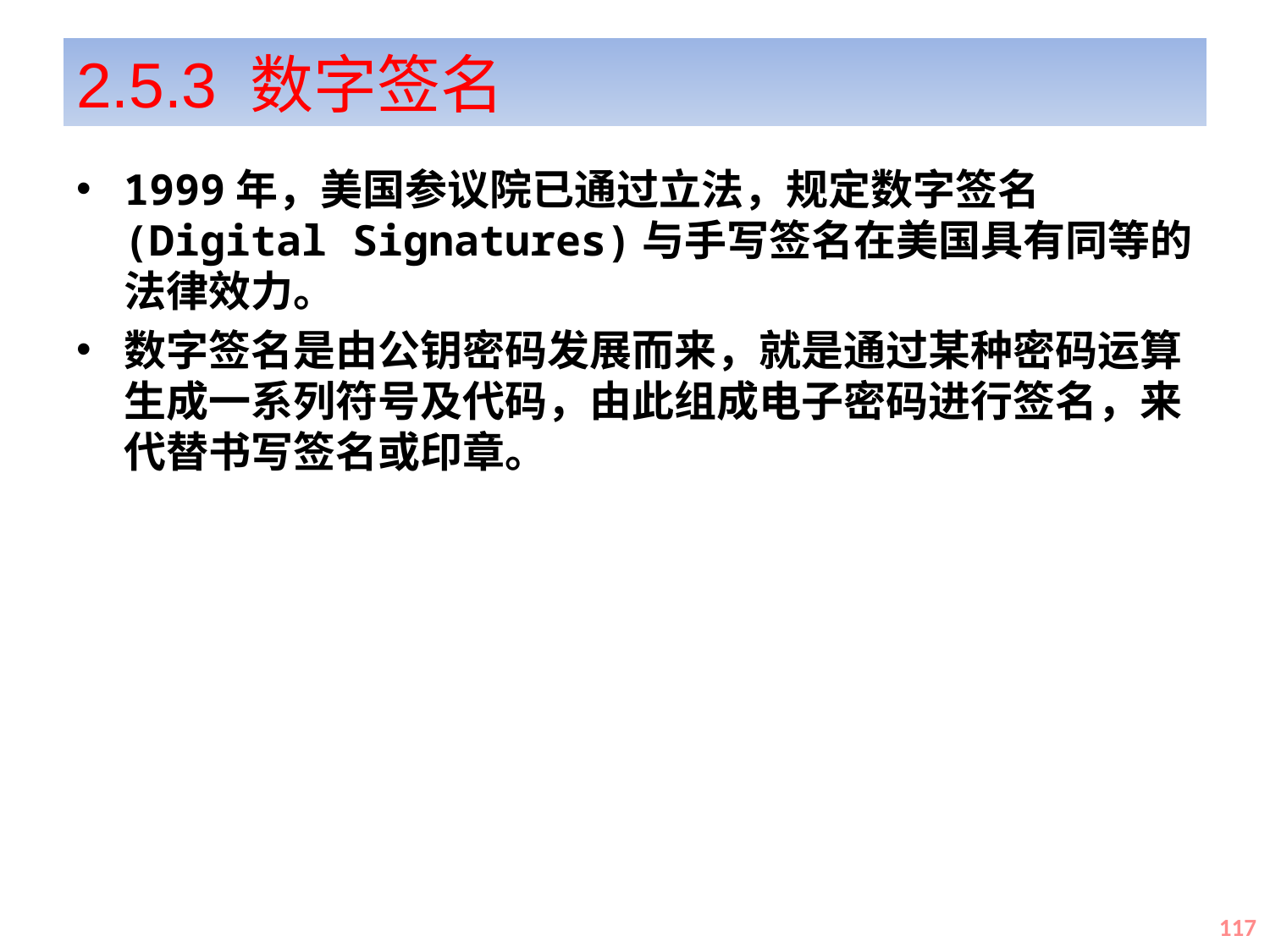

# 2.5.3 数字签名
1999年，美国参议院已通过立法，规定数字签名(Digital Signatures)与手写签名在美国具有同等的法律效力。
数字签名是由公钥密码发展而来，就是通过某种密码运算生成一系列符号及代码，由此组成电子密码进行签名，来代替书写签名或印章。

117